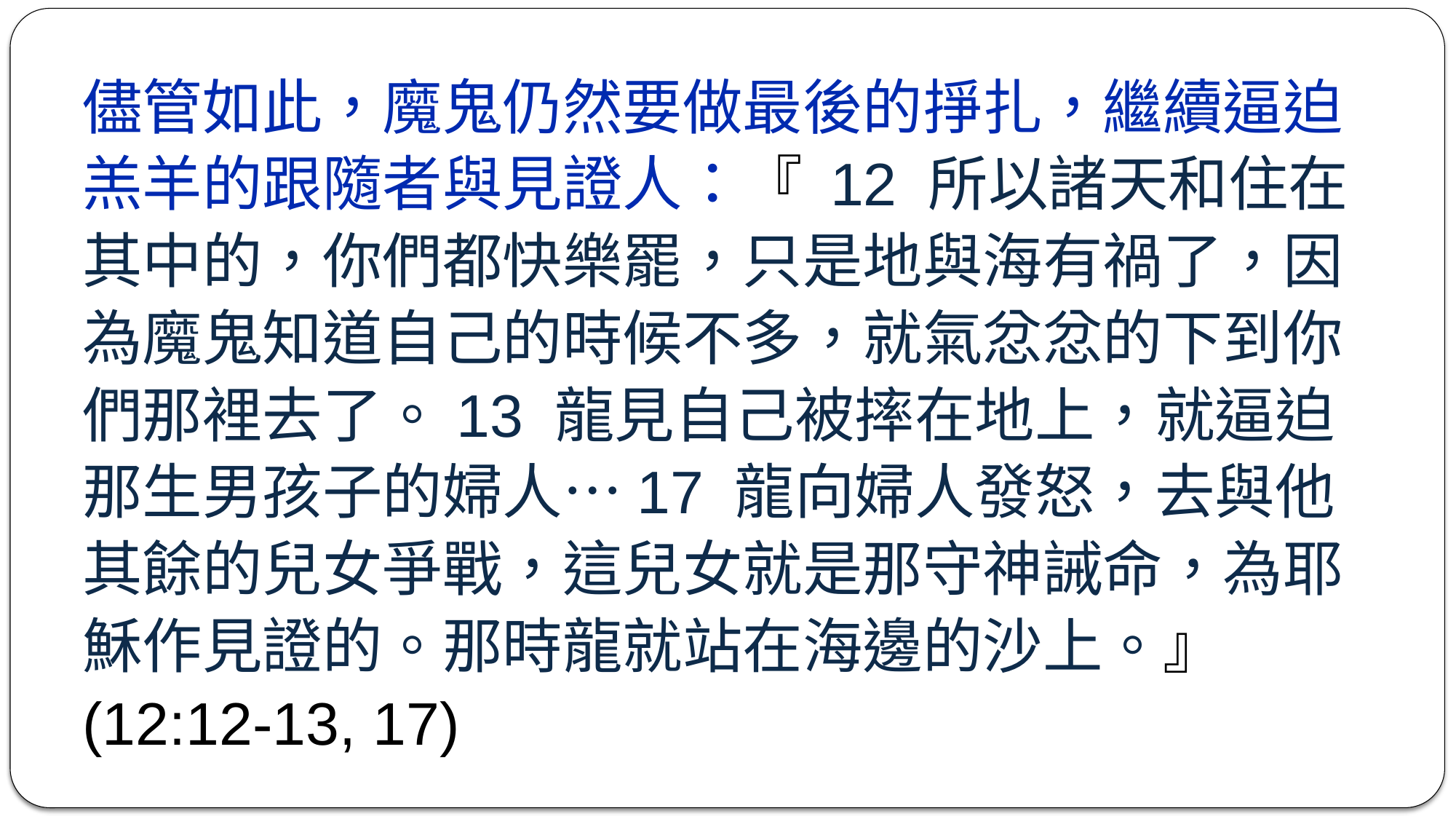

儘管如此，魔鬼仍然要做最後的掙扎，繼續逼迫羔羊的跟隨者與見證人：『 12 所以諸天和住在其中的，你們都快樂罷，只是地與海有禍了，因為魔鬼知道自己的時候不多，就氣忿忿的下到你們那裡去了。13 龍見自己被摔在地上，就逼迫那生男孩子的婦人…17 龍向婦人發怒，去與他其餘的兒女爭戰，這兒女就是那守神誡命，為耶穌作見證的。那時龍就站在海邊的沙上。』(12:12-13, 17)